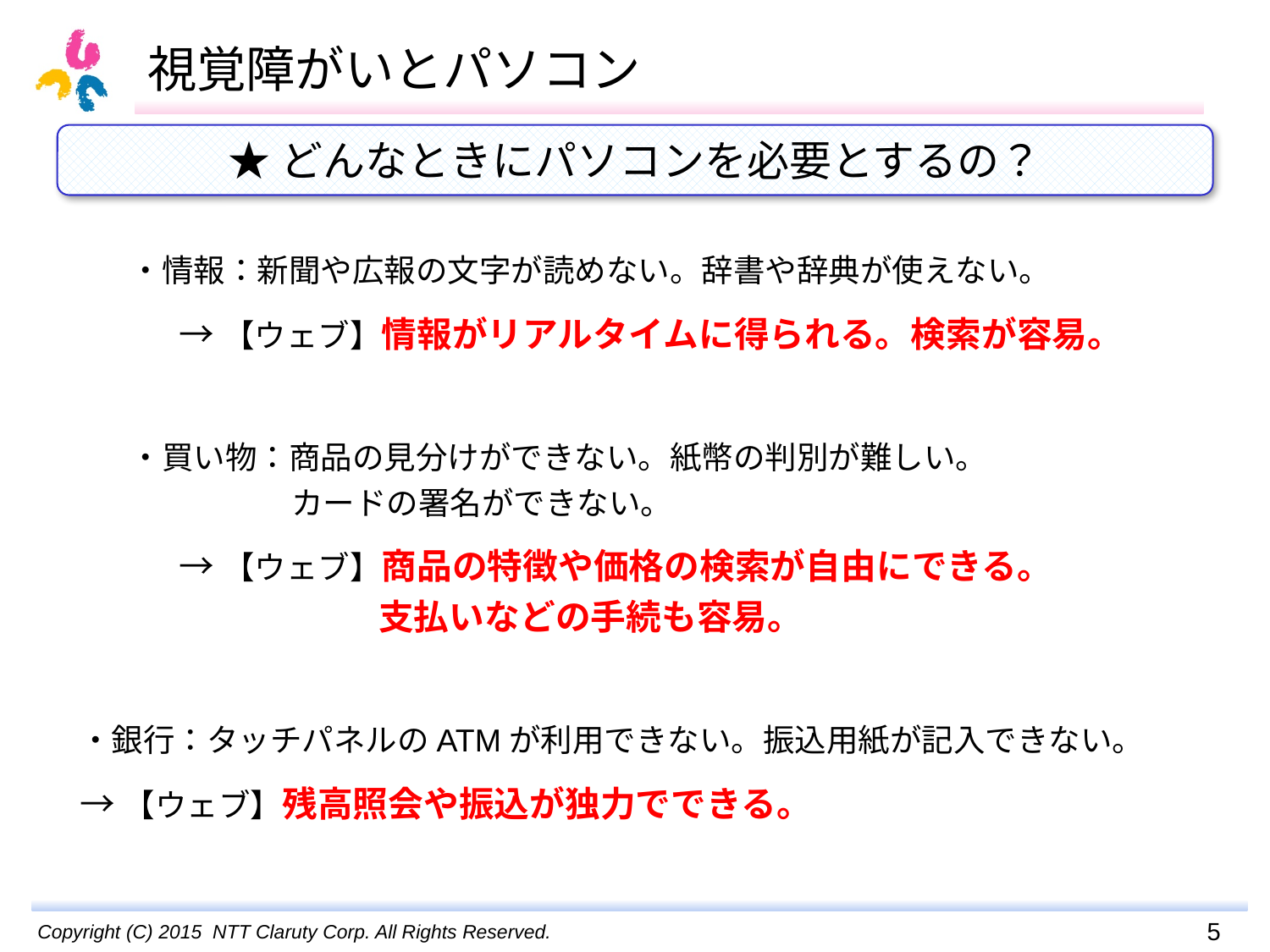

# 視覚障がいとパソコン
★どんなときにパソコンを必要とするの？
・情報：新聞や広報の文字が読めない。辞書や辞典が使えない。
→【ウェブ】情報がリアルタイムに得られる。検索が容易。

・買い物：商品の見分けができない。紙幣の判別が難しい。
カードの署名ができない。
→【ウェブ】商品の特徴や価格の検索が自由にできる。
支払いなどの手続も容易。

・銀行：タッチパネルのATMが利用できない。振込用紙が記入できない。
→【ウェブ】残高照会や振込が独力でできる。